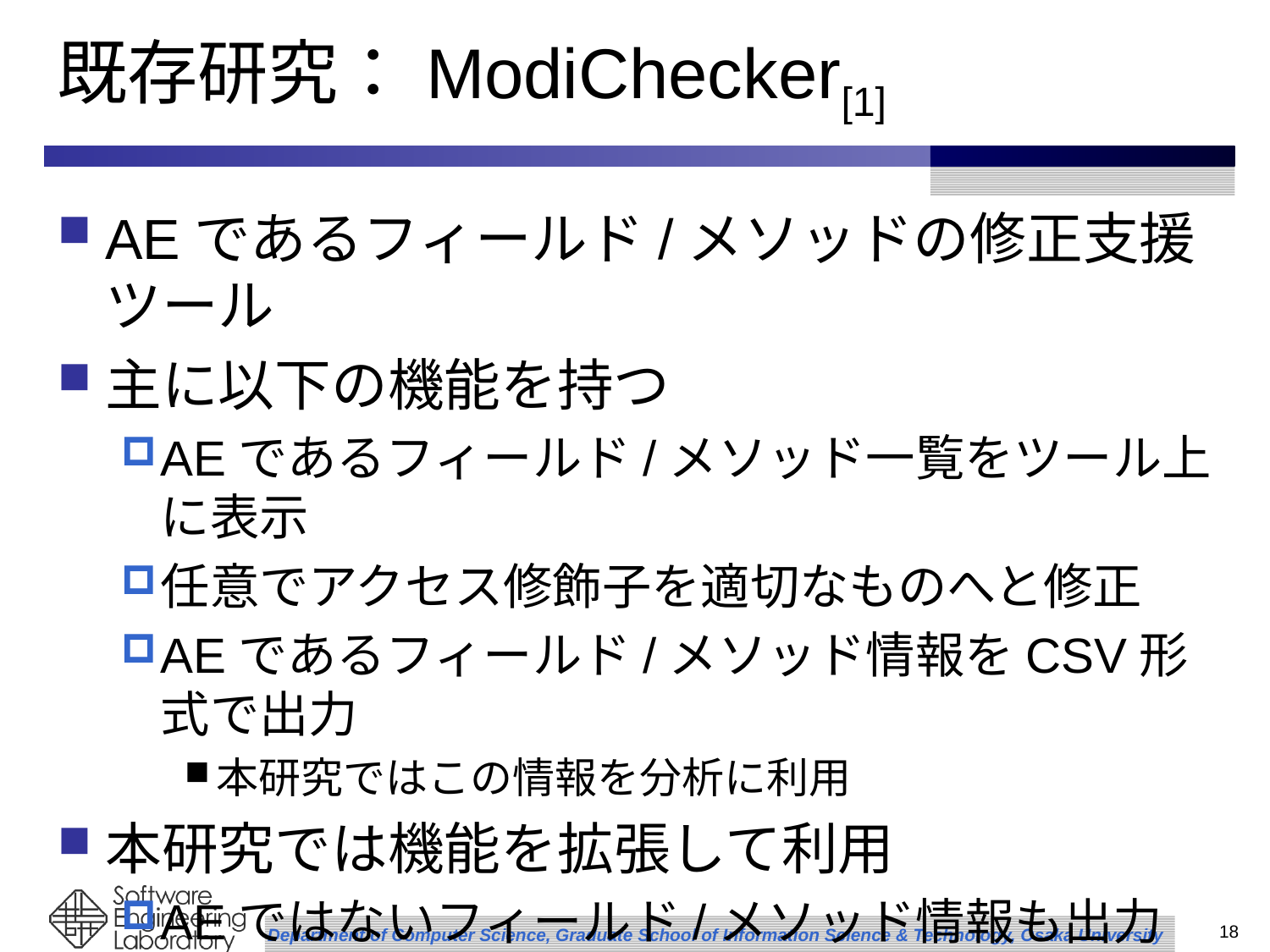

# 既存研究：ModiChecker[1]
AEであるフィールド/メソッドの修正支援ツール
主に以下の機能を持つ
AEであるフィールド/メソッド一覧をツール上に表示
任意でアクセス修飾子を適切なものへと修正
AEであるフィールド/メソッド情報をCSV形式で出力
本研究ではこの情報を分析に利用
本研究では機能を拡張して利用
AEではないフィールド/メソッド情報も出力
pub-pub,pro-pro,def-def,pri-pri

18